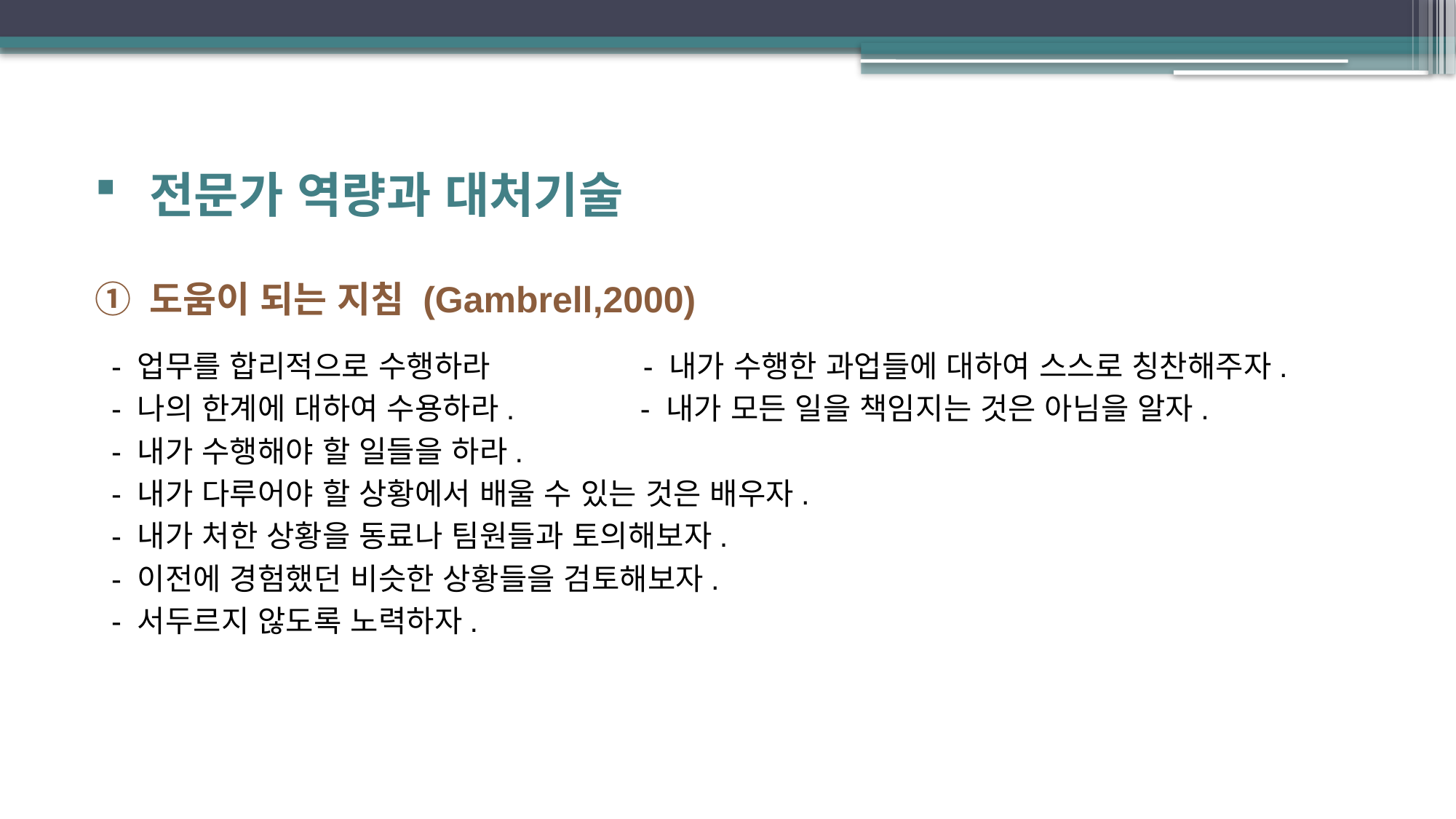

전문가 역량과 대처기술
도움이 되는 지침 (Gambrell,2000)

  - 업무를 합리적으로 수행하라                 - 내가 수행한 과업들에 대하여 스스로 칭찬해주자.
  - 나의 한계에 대하여 수용하라.               - 내가 모든 일을 책임지는 것은 아님을 알자.
  - 내가 수행해야 할 일들을 하라.
  - 내가 다루어야 할 상황에서 배울 수 있는 것은 배우자.
  - 내가 처한 상황을 동료나 팀원들과 토의해보자.
  - 이전에 경험했던 비슷한 상황들을 검토해보자.
  - 서두르지 않도록 노력하자.